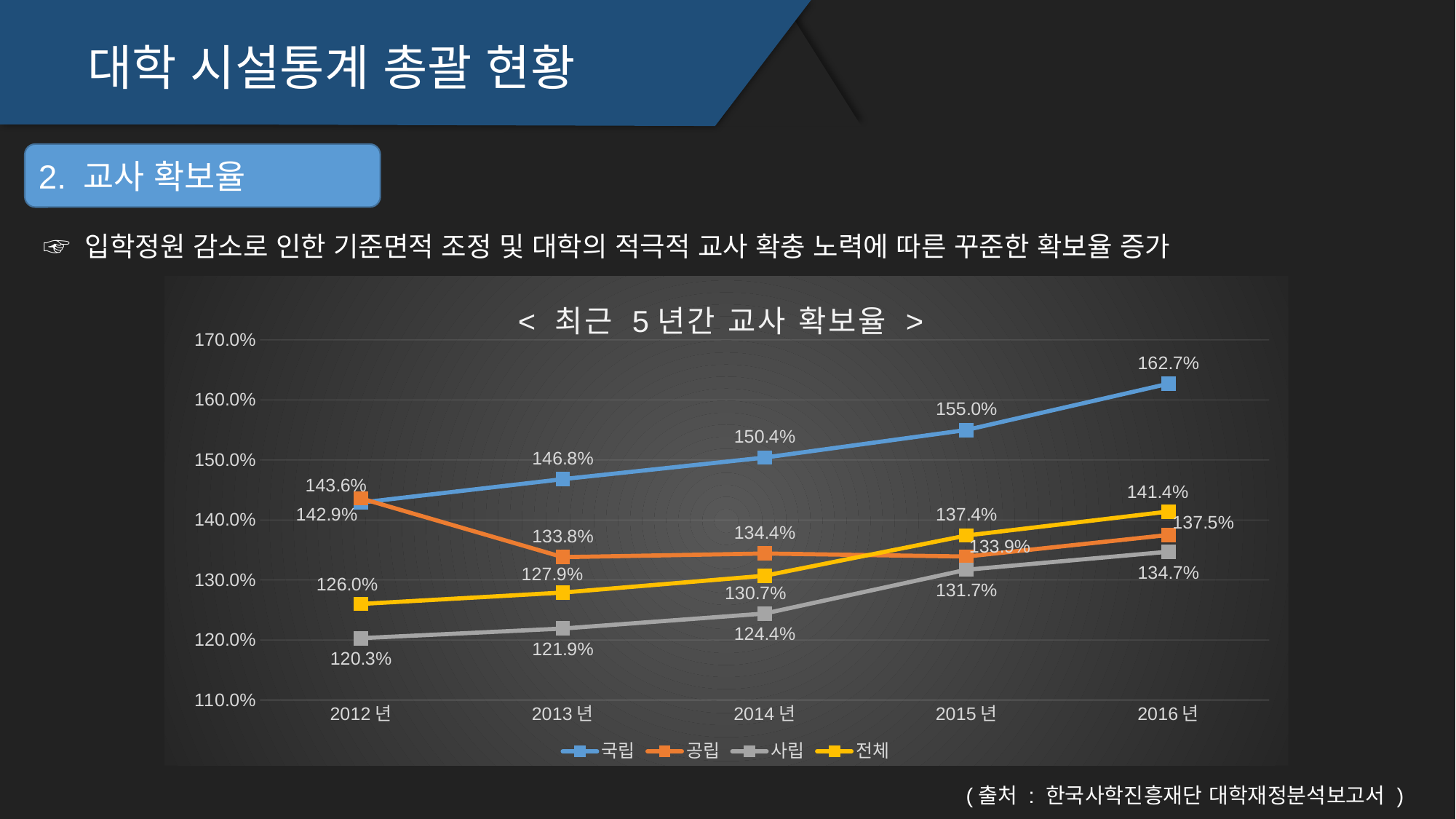

대학 시설통계 총괄 현황
2. 교사 확보율
☞ 입학정원 감소로 인한 기준면적 조정 및 대학의 적극적 교사 확충 노력에 따른 꾸준한 확보율 증가

### Chart: < 최근 5년간 교사 확보율 >

| Category | 국립 | 공립 | 사립 | 전체 |
|---|---|---|---|---|
| 2012년 | 1.429 | 1.436 | 1.203 | 1.26 |
| 2013년 | 1.468 | 1.338 | 1.219 | 1.279 |
| 2014년 | 1.504 | 1.344 | 1.244 | 1.307 |
| 2015년 | 1.55 | 1.339 | 1.317 | 1.374 |
| 2016년 | 1.627 | 1.375 | 1.347 | 1.414 |
(출처 : 한국사학진흥재단 대학재정분석보고서 )